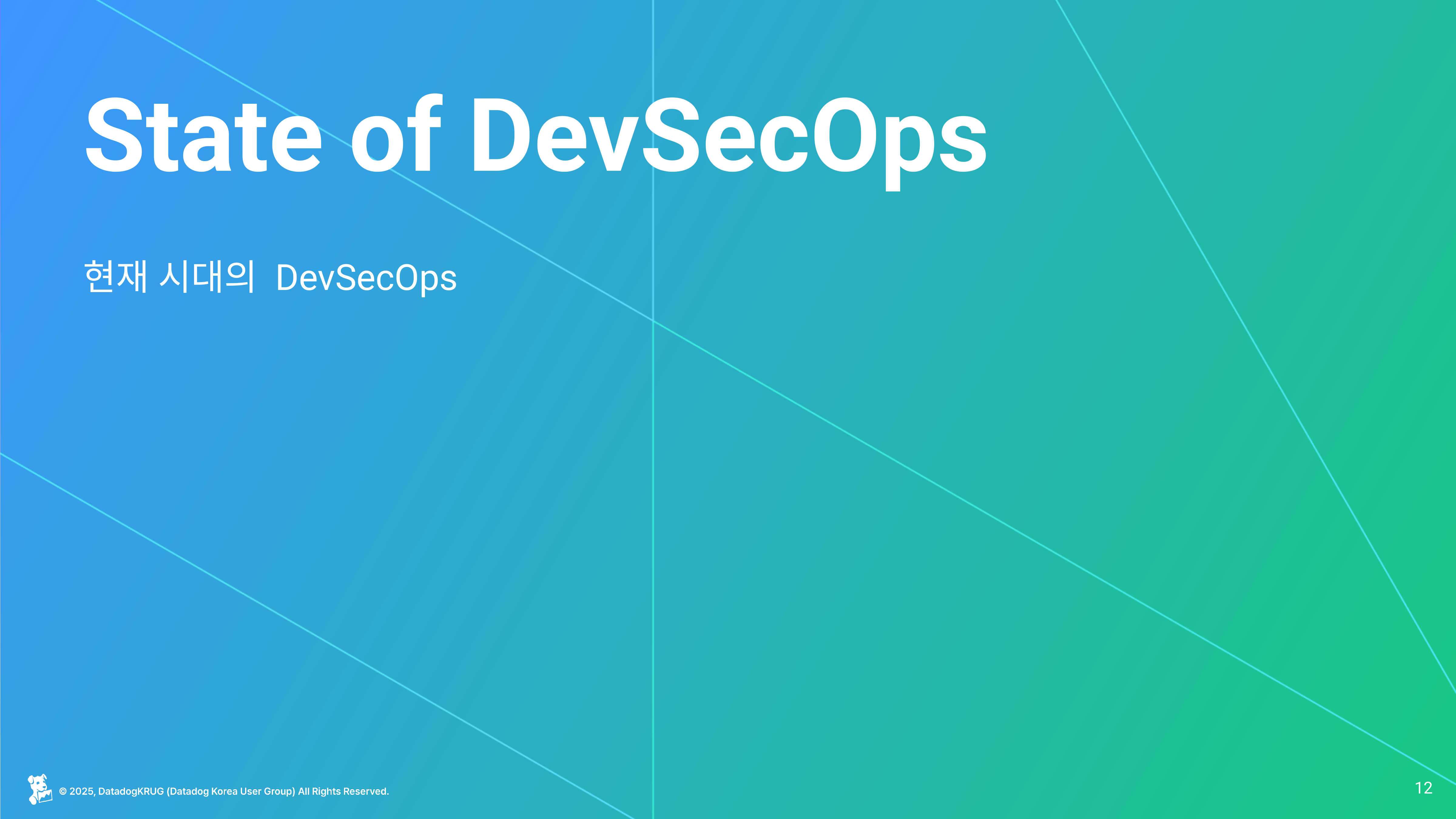

# State of DevSecOps
현재 시대의 DevSecOps
12